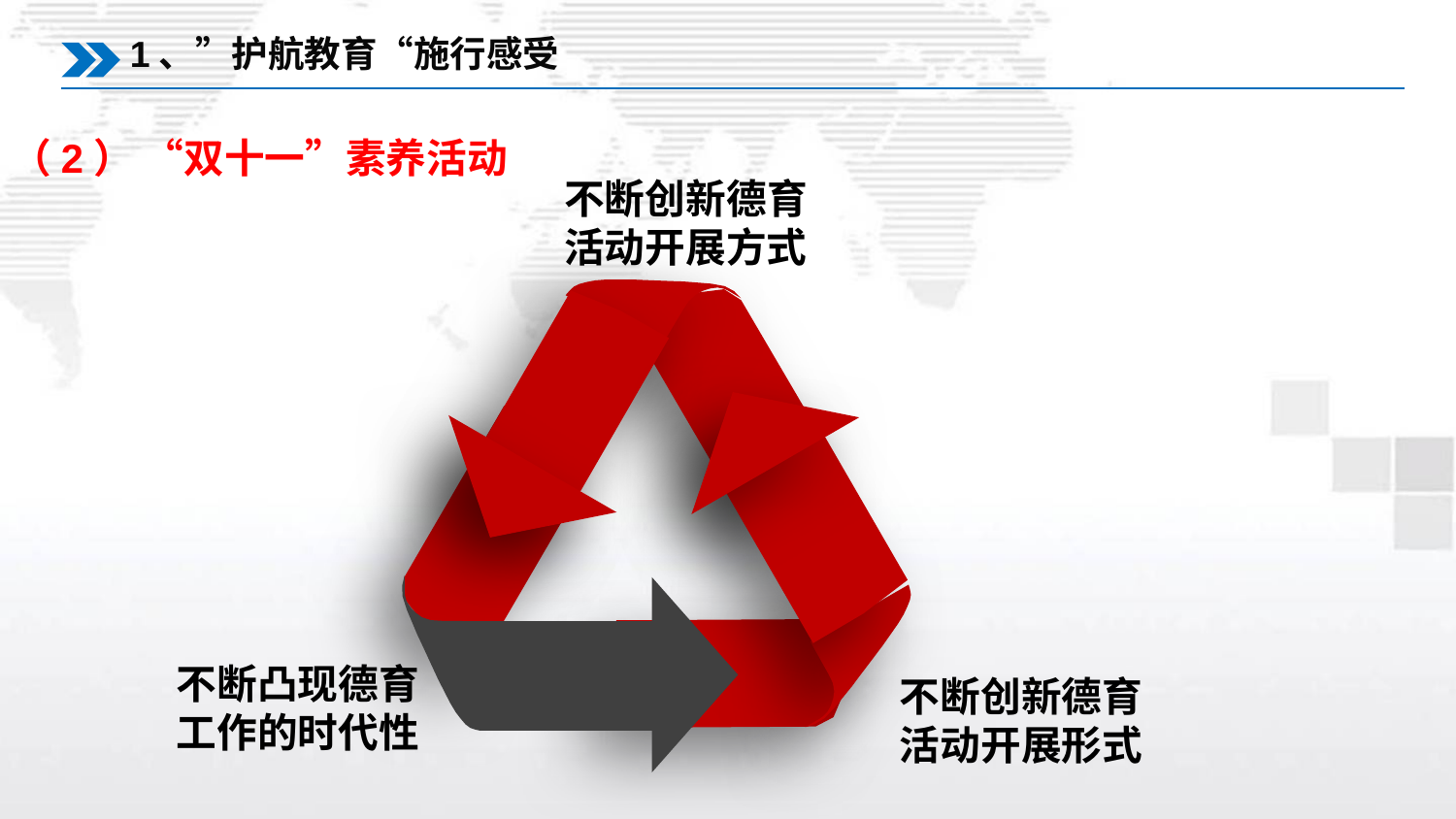

1、”护航教育“施行感受

（2） “双十一”素养活动
不断创新德育
活动开展方式

不断凸现德育
工作的时代性
不断创新德育
活动开展形式